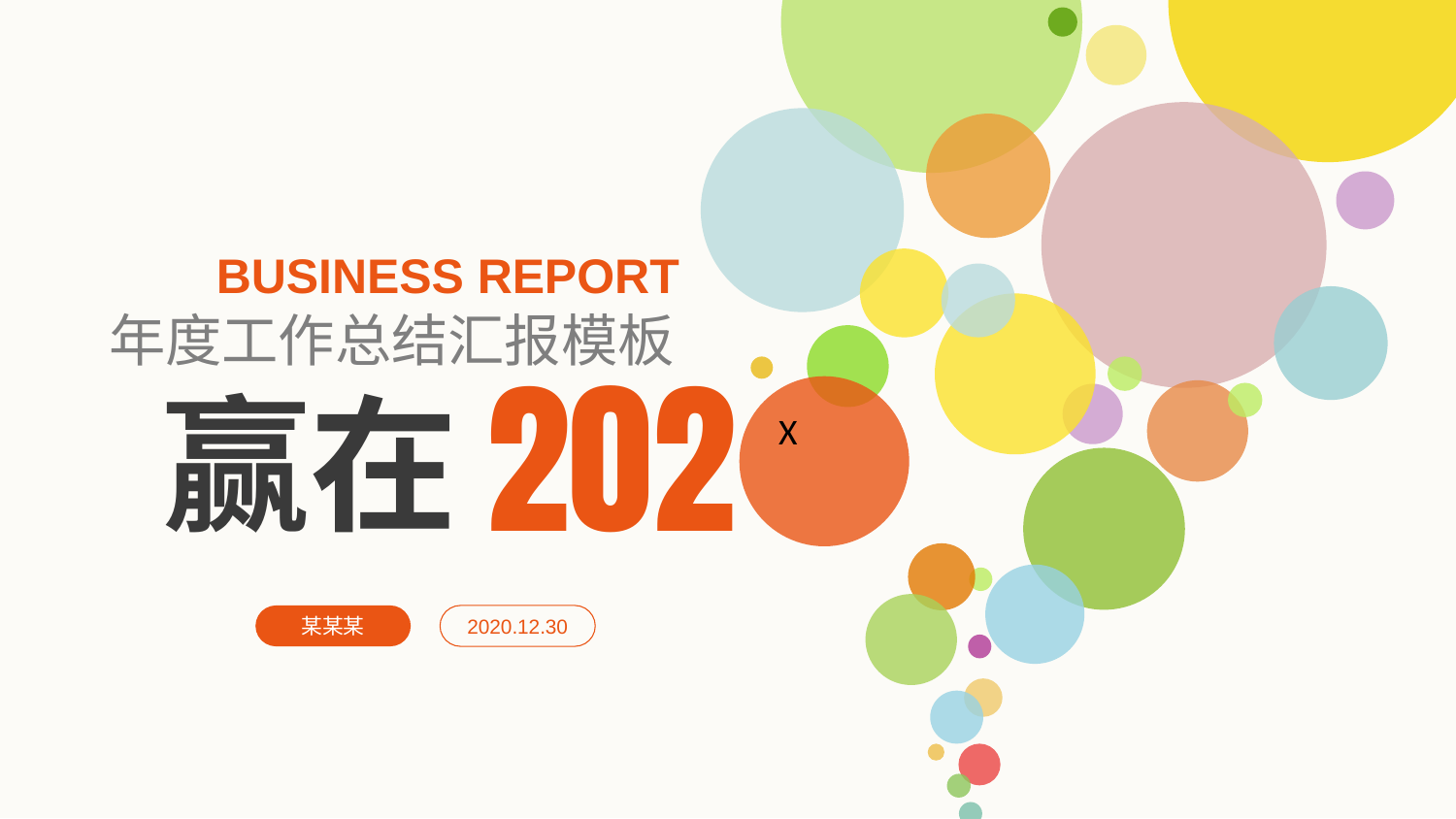

BUSINESS REPORT

年度工作总结汇报模板

202
赢在
X

某某某
2020.12.30